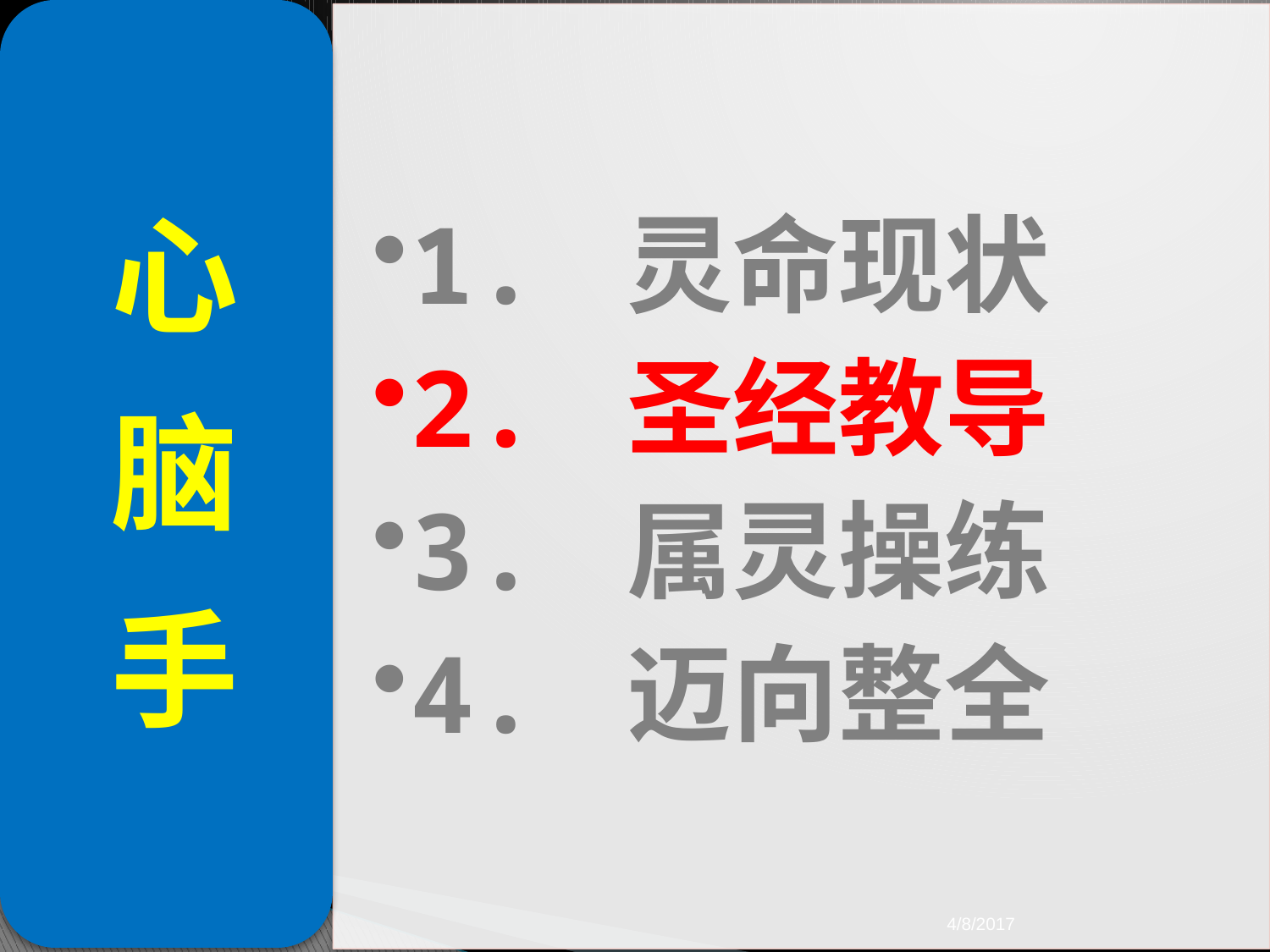

1. 灵命现状
2. 圣经教导
3. 属灵操练
4. 迈向整全

心
脑
手

4/8/2017